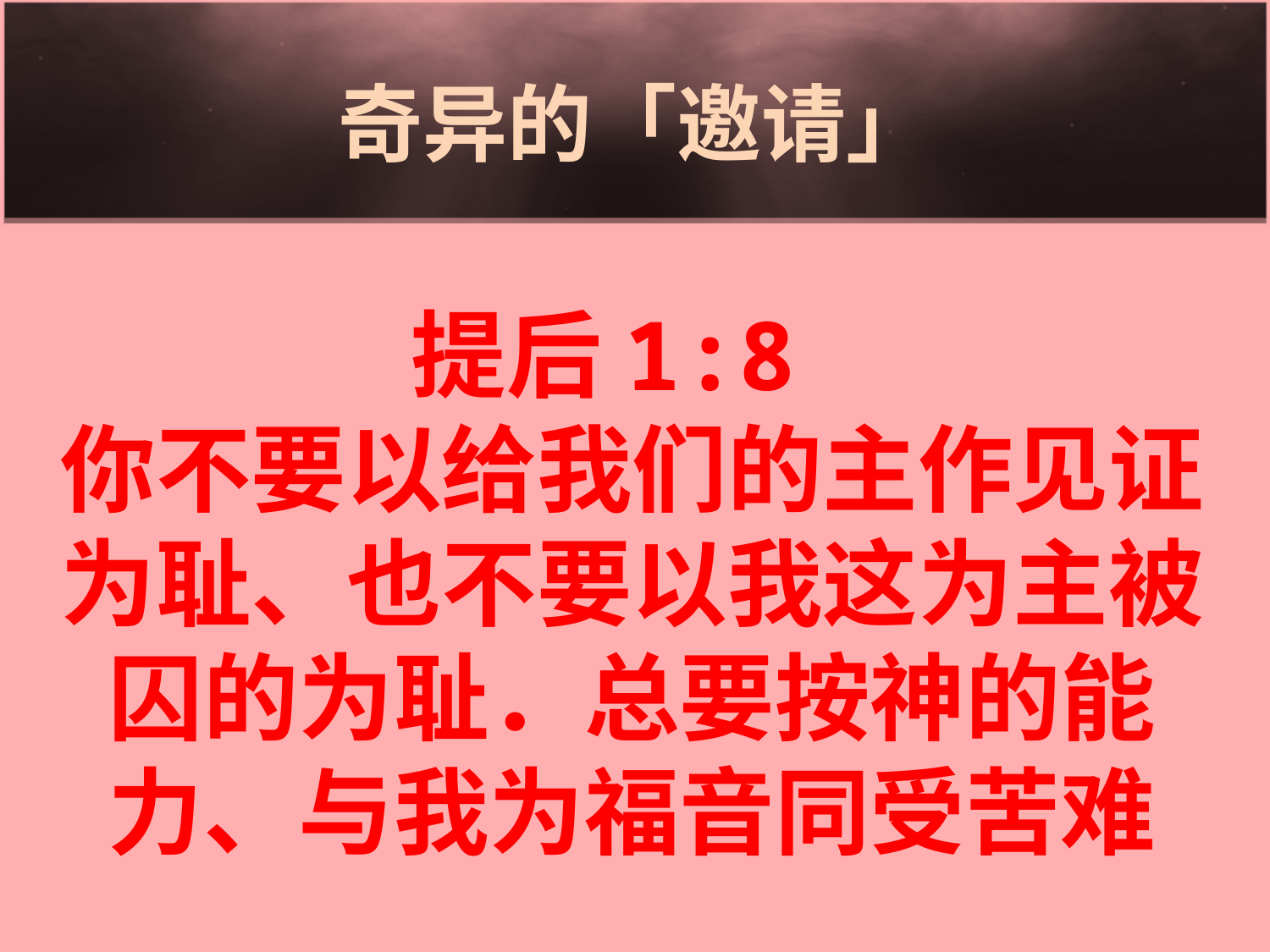

奇异的「邀请」
提后1:8
你不要以给我们的主作见证为耻、也不要以我这为主被囚的为耻．总要按神的能力、与我为福音同受苦难